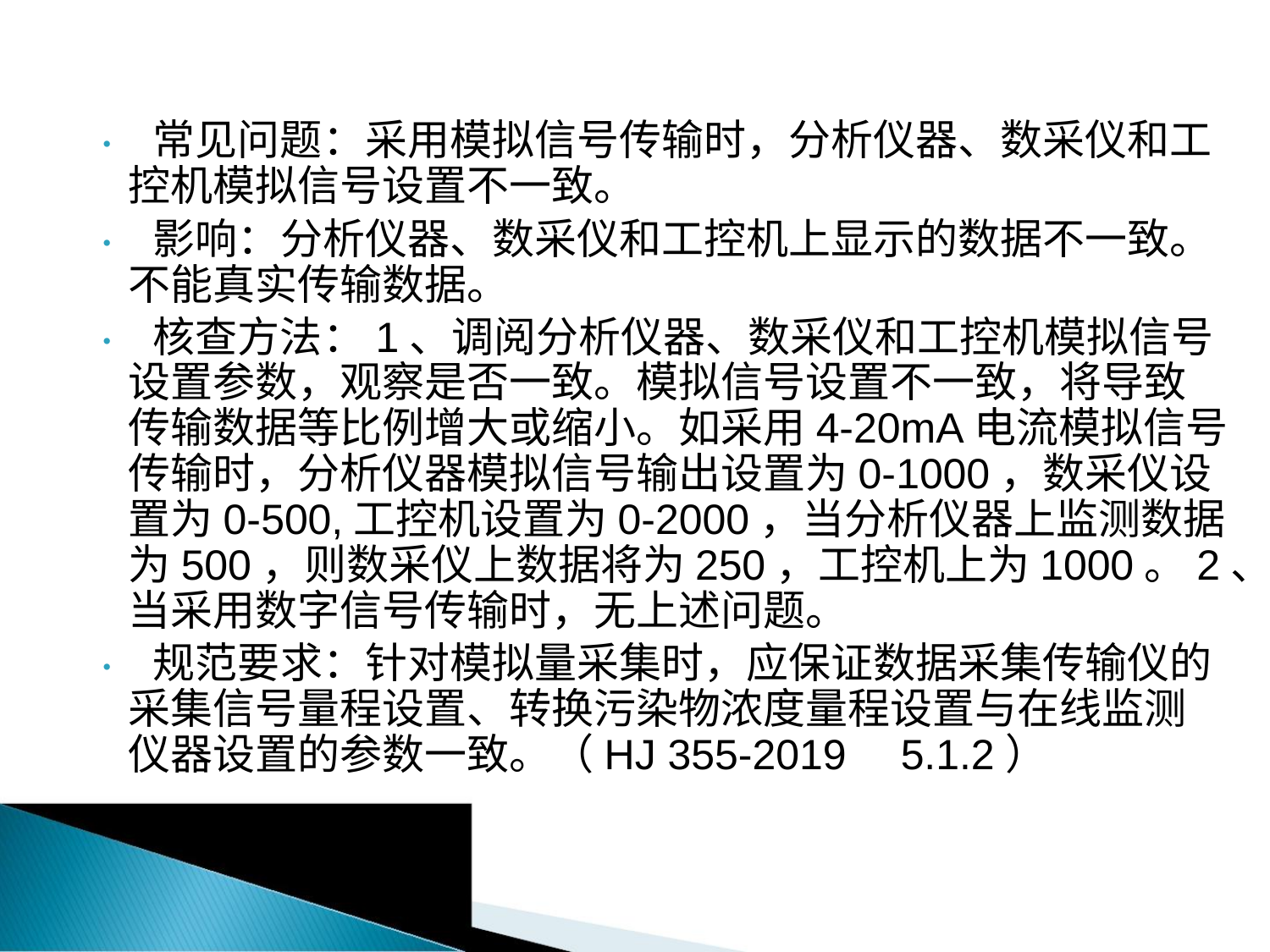

• 常见问题：采用模拟信号传输时，分析仪器、数采仪和工
控机模拟信号设置不一致。
• 影响：分析仪器、数采仪和工控机上显示的数据不一致。
不能真实传输数据。
• 核查方法：1、调阅分析仪器、数采仪和工控机模拟信号
设置参数，观察是否一致。模拟信号设置不一致，将导致
传输数据等比例增大或缩小。如采用4-20mA电流模拟信号
传输时，分析仪器模拟信号输出设置为0-1000，数采仪设
置为0-500,工控机设置为0-2000，当分析仪器上监测数据
为500，则数采仪上数据将为250，工控机上为1000。2、
当采用数字信号传输时，无上述问题。
• 规范要求：针对模拟量采集时，应保证数据采集传输仪的
采集信号量程设置、转换污染物浓度量程设置与在线监测
仪器设置的参数一致。（HJ 355-2019 5.1.2）